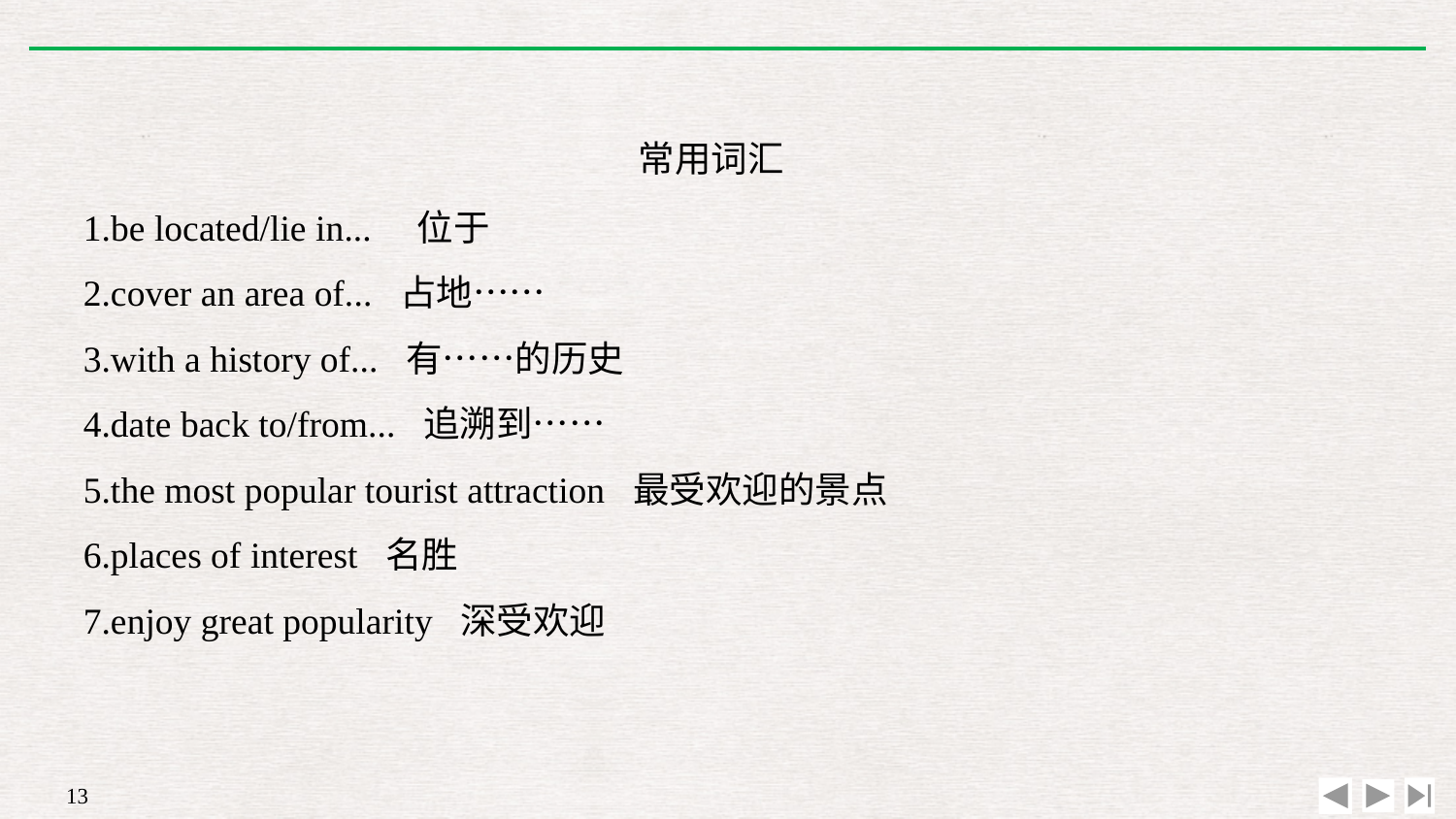

常用词汇
1.be located/lie in...　位于
2.cover an area of...  占地……
3.with a history of...  有……的历史
4.date back to/from...  追溯到……
5.the most popular tourist attraction  最受欢迎的景点
6.places of interest  名胜
7.enjoy great popularity  深受欢迎